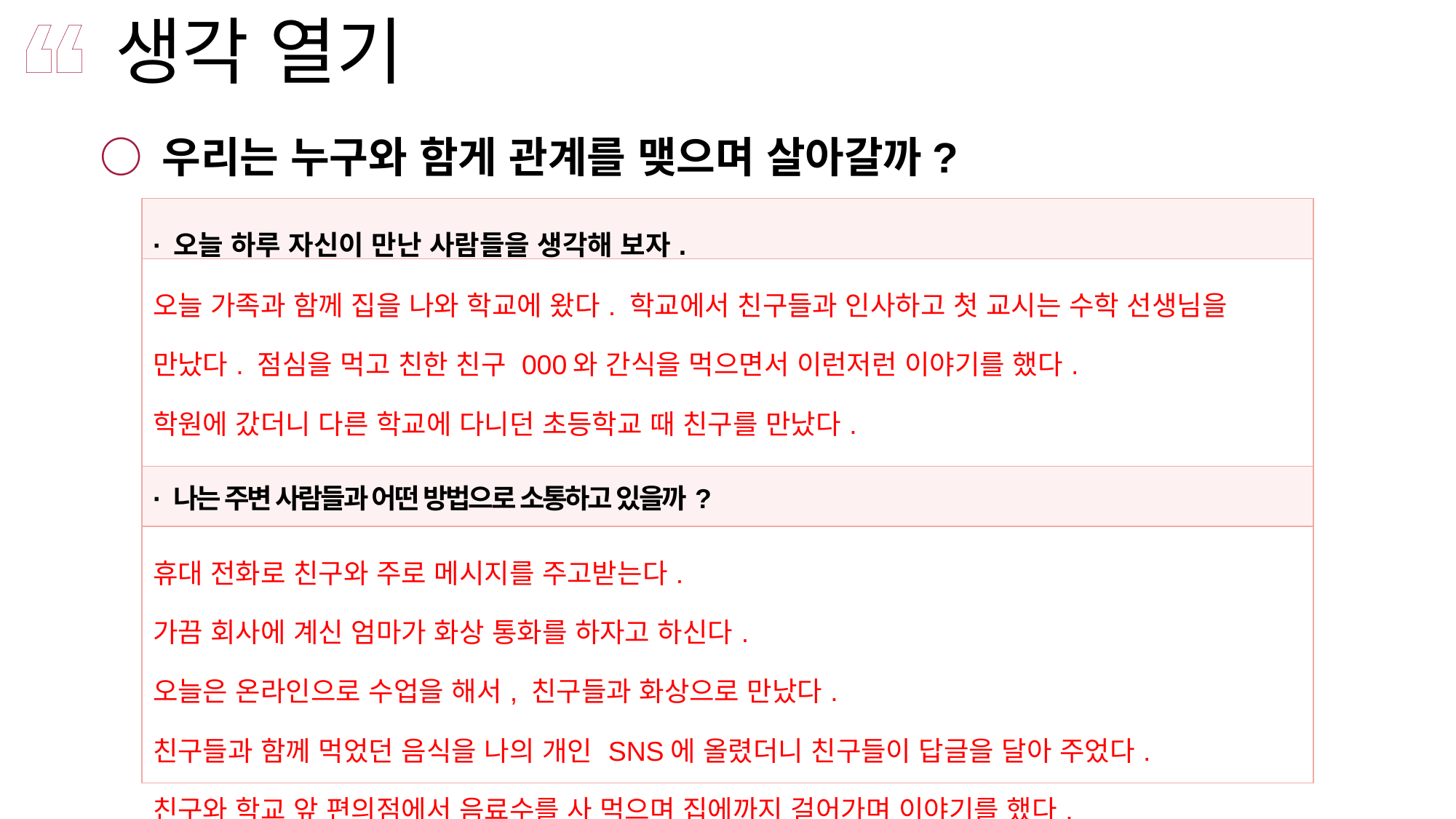

생각 열기
“
○ 우리는 누구와 함게 관계를 맺으며 살아갈까?
| · 오늘 하루 자신이 만난 사람들을 생각해 보자. |
| --- |
| 오늘 가족과 함께 집을 나와 학교에 왔다. 학교에서 친구들과 인사하고 첫 교시는 수학 선생님을 만났다. 점심을 먹고 친한 친구 000와 간식을 먹으면서 이런저런 이야기를 했다. 학원에 갔더니 다른 학교에 다니던 초등학교 때 친구를 만났다. 모든 수업이 끝나고 집에서 가니 우리 집 반려견이 나를 반겨주었다. |
| · 나는 주변 사람들과 어떤 방법으로 소통하고 있을까? |
| 휴대 전화로 친구와 주로 메시지를 주고받는다. 가끔 회사에 계신 엄마가 화상 통화를 하자고 하신다. 오늘은 온라인으로 수업을 해서, 친구들과 화상으로 만났다. 친구들과 함께 먹었던 음식을 나의 개인 SNS에 올렸더니 친구들이 답글을 달아 주었다. 친구와 학교 앞 편의점에서 음료수를 사 먹으며 집에까지 걸어가며 이야기를 했다. |